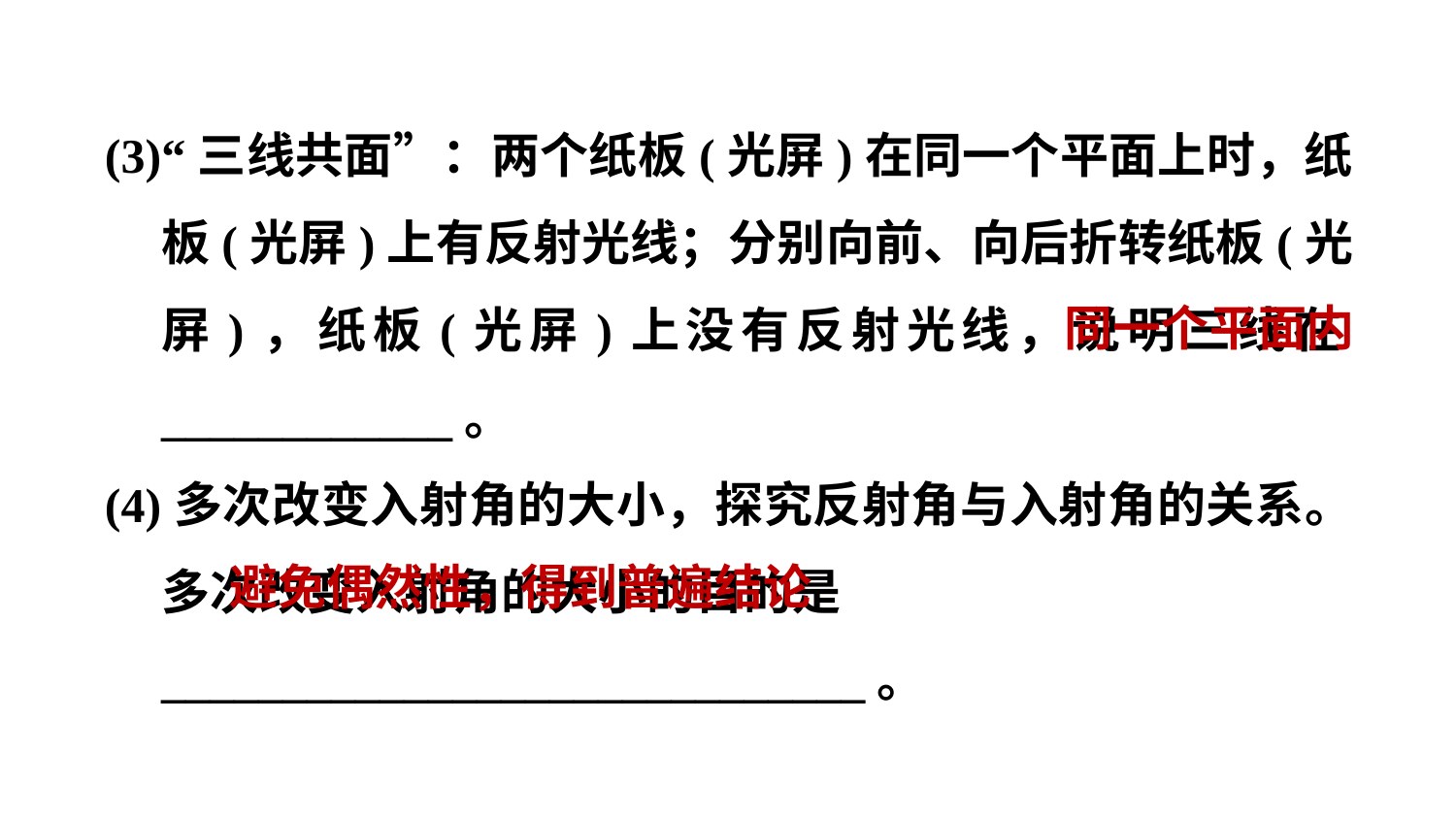

(3)“三线共面”：两个纸板(光屏)在同一个平面上时，纸板(光屏)上有反射光线；分别向前、向后折转纸板(光屏)，纸板(光屏)上没有反射光线，说明三线在____________。
(4)多次改变入射角的大小，探究反射角与入射角的关系。多次改变入射角的大小的目的是
	_____________________________。
同一个平面内
避免偶然性，得到普遍结论